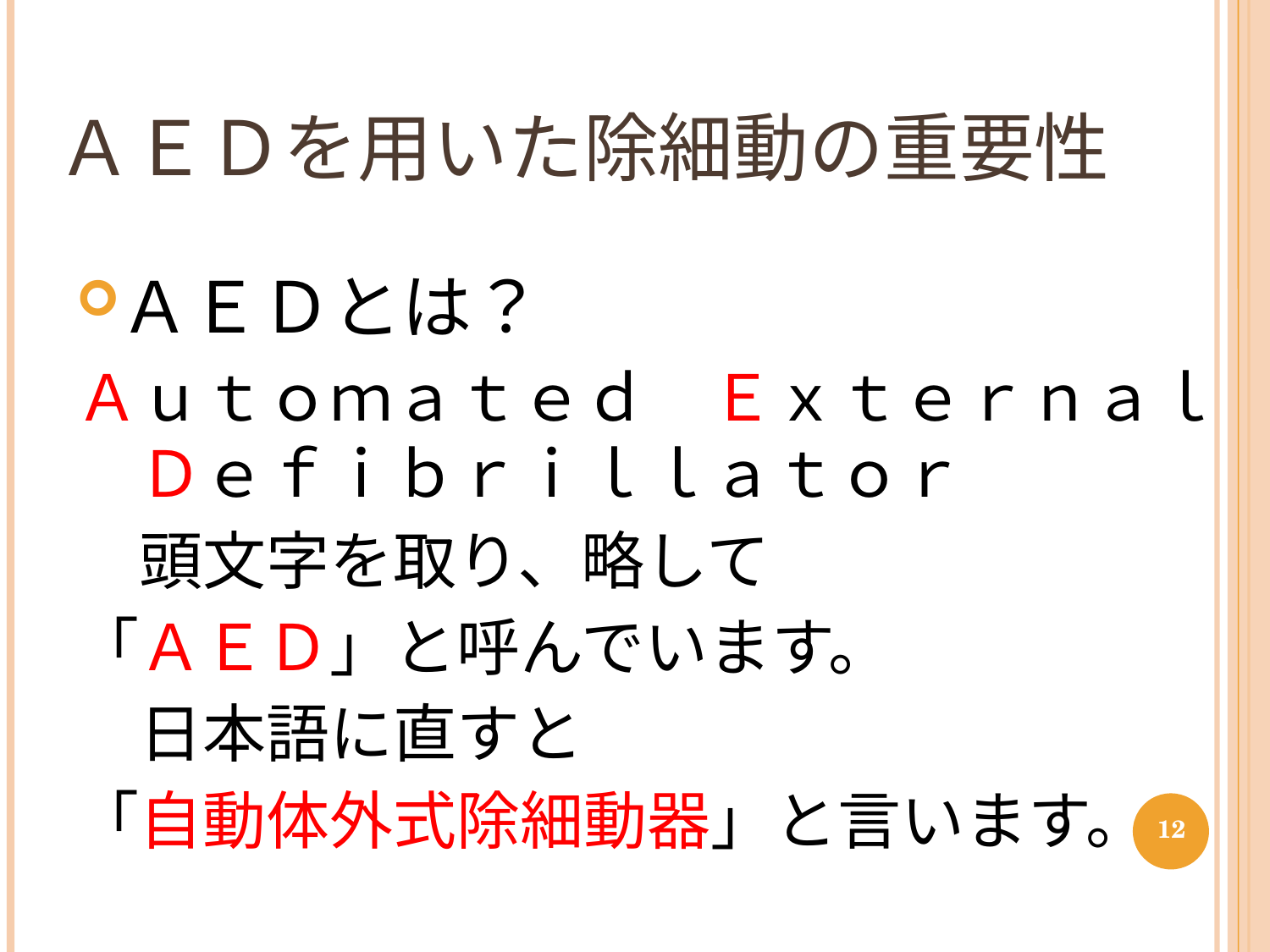

ＡＥＤを用いた除細動の重要性
ＡＥＤとは？
Ａｕｔｏｍａｔｅｄ　Ｅｘｔｅｒｎａｌ　Ｄｅｆｉｂｒｉｌｌａｔｏｒ
　頭文字を取り、略して
「ＡＥＤ」と呼んでいます。
　日本語に直すと
「自動体外式除細動器」と言います。
12